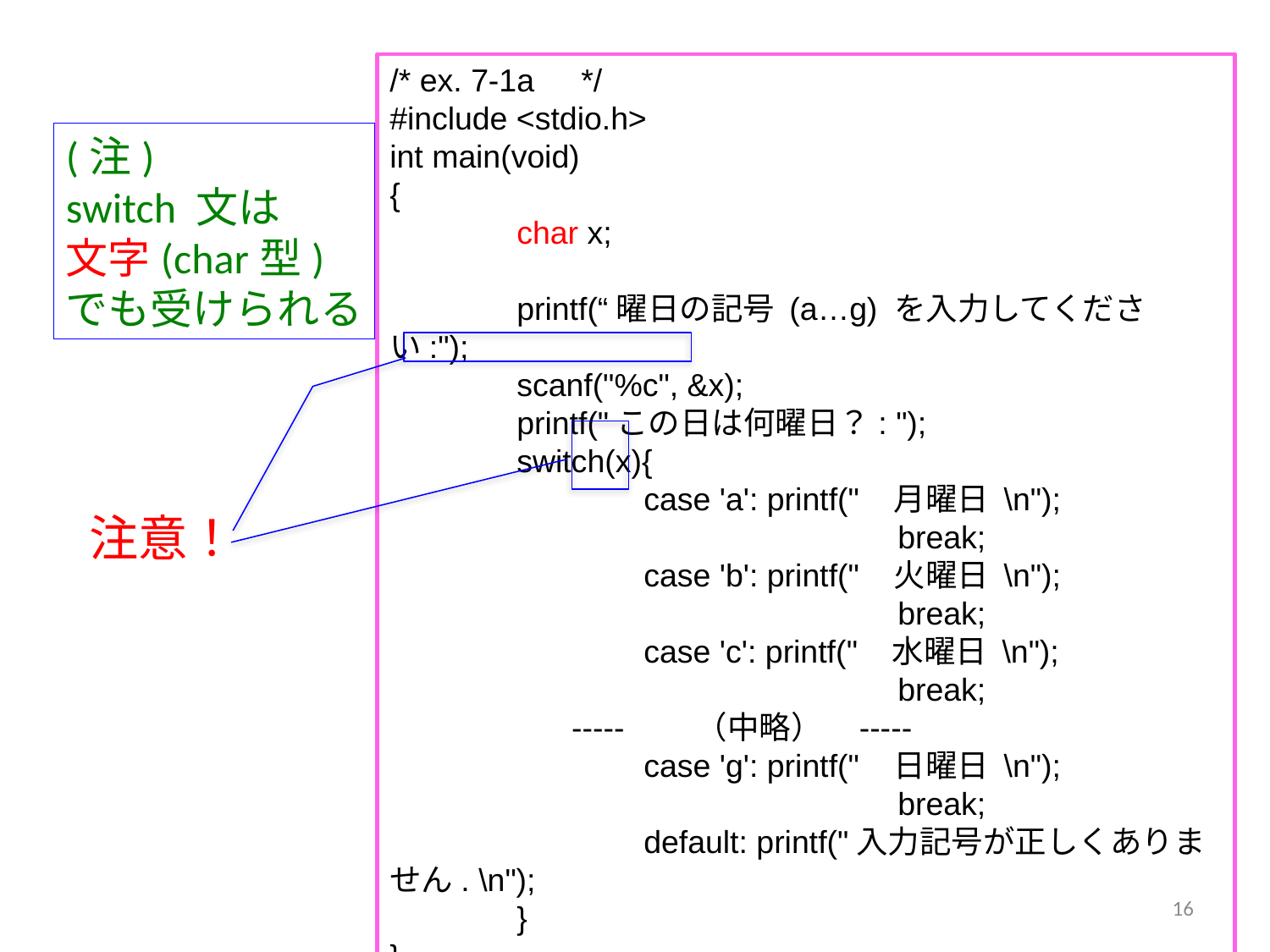

/* ex. 7-1a　*/
#include <stdio.h>
int main(void)
{
	char x;

	printf(“曜日の記号 (a…g) を入力してください:");
	scanf("%c", &x);
	printf("この日は何曜日？: ");
	switch(x){
		case 'a': printf("   月曜日 \n");
				break;
		case 'b': printf("   火曜日 \n");
				break;
		case 'c': printf("   水曜日 \n");
				break;
　　　           -----　　（中略）    -----
		case 'g': printf("   日曜日 \n");
				break;
		default: printf("入力記号が正しくありません. \n");
	}
}
(注)
switch 文は
文字(char型)
でも受けられる

注意！
16